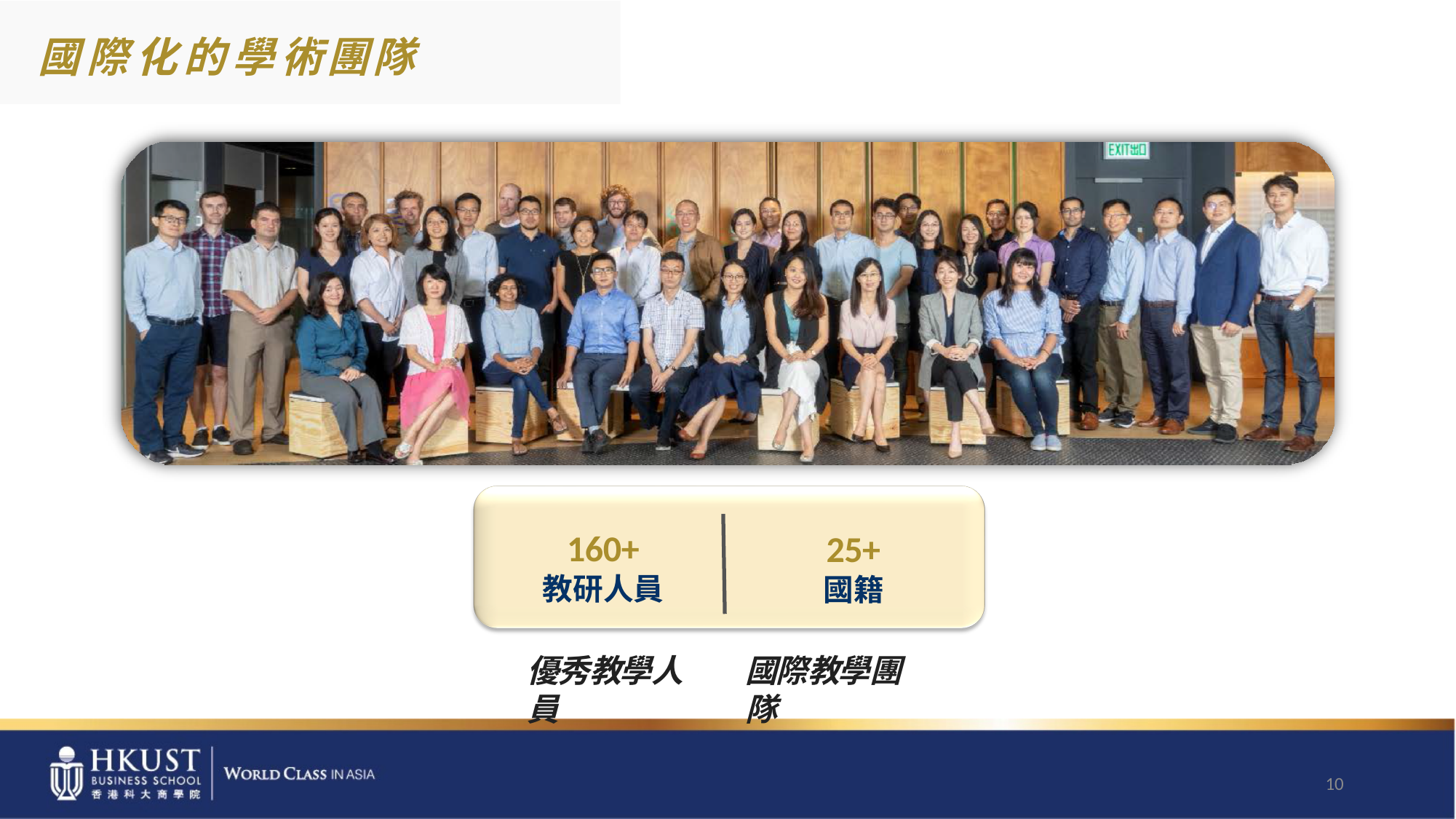

# 國 際 化 的 學 術 團 隊

160+
教研人員
25+
國籍
優秀教學人員
國際教學團隊
10